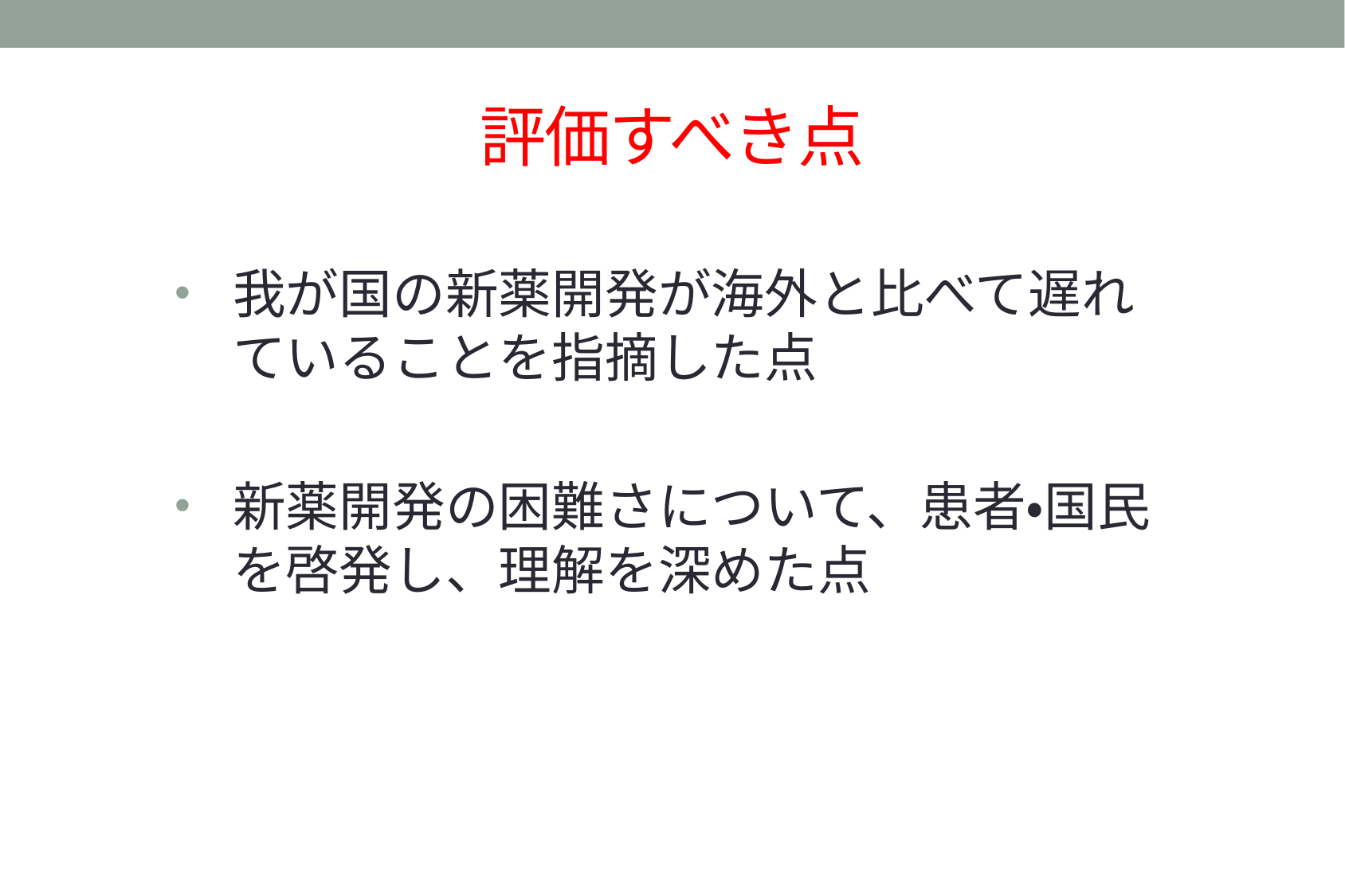

# 評価すべき点
我が国の新薬開発が海外と比べて遅れていることを指摘した点

新薬開発の困難さについて、患者・国民を啓発し、理解を深めた点